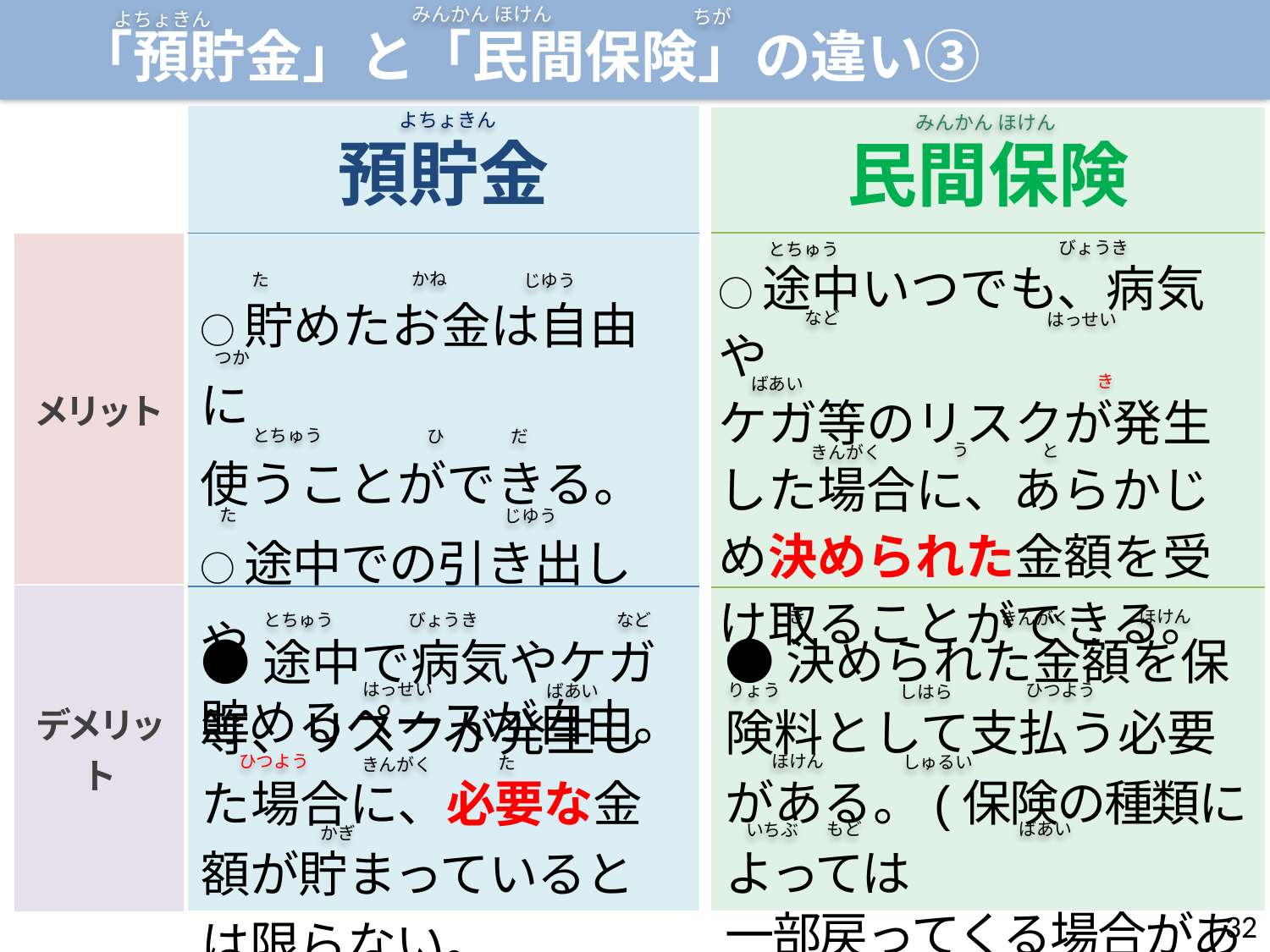

みんかん ほけん
ちが
よちょきん
「預貯金」と「民間保険」の違い③
よちょきん
みんかん ほけん
| 預貯金 |
| --- |
|  |
|  |
| 民間保険 |
| --- |
|  |
|  |
びょうき
とちゅう
| メリット |
| --- |
| デメリット |
○途中いつでも、病気や
ケガ等のリスクが発生した場合に、あらかじめ決められた金額を受け取ることができる。
かね
た
じゆう
○貯めたお金は自由に
使うことができる。
○途中での引き出しや
貯めるペースが自由。
など
はっせい
つか
き
ばあい
とちゅう
ひ
だ
う
と
きんがく
た
じゆう
き
ほけん
きんがく
とちゅう
びょうき
など

●決められた金額を保険料として支払う必要がある。(保険の種類によっては
一部戻ってくる場合がある）
●途中で病気やケガ等、リスクが発生した場合に、必要な金額が貯まっているとは限らない。
はっせい
りょう
ひつよう
ばあい
しはら
ほけん
ひつよう
しゅるい
た
きんがく
ばあい
もど
いちぶ
かぎ
32